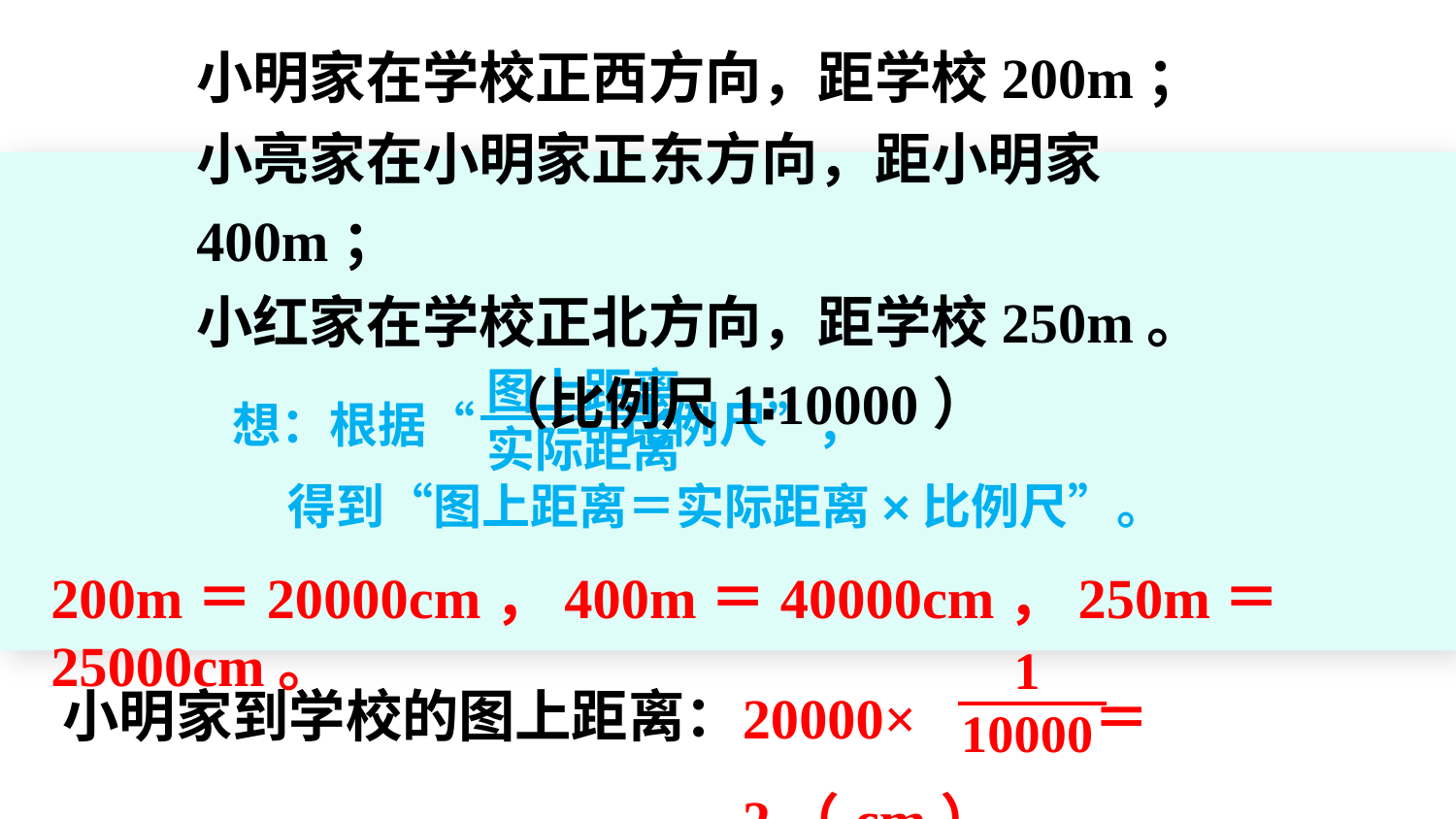

小明家在学校正西方向，距学校200m；
小亮家在小明家正东方向，距小明家400m；
小红家在学校正北方向，距学校250m。
（比例尺1∶10000）
图上距离
实际距离
想：根据“         ＝比例尺”，
    得到“图上距离＝实际距离×比例尺”。
200m＝20000cm，400m＝40000cm，250m＝25000cm。
1
10000
20000×              ＝2（cm）
小明家到学校的图上距离：